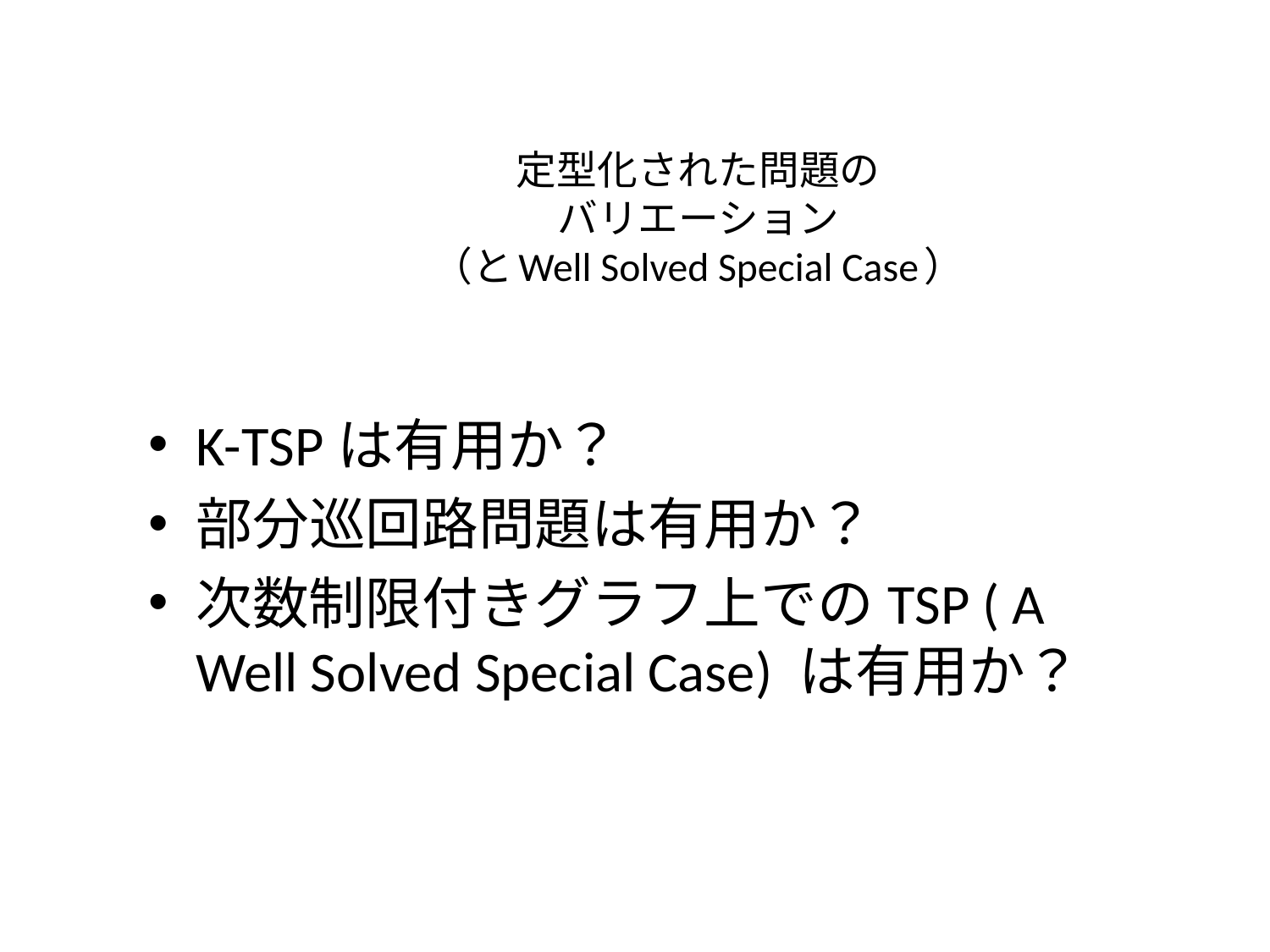

# 定型化された問題の バリエーション （とWell Solved Special Case）
K-TSPは有用か？
部分巡回路問題は有用か？
次数制限付きグラフ上でのTSP ( A Well Solved Special Case) は有用か？